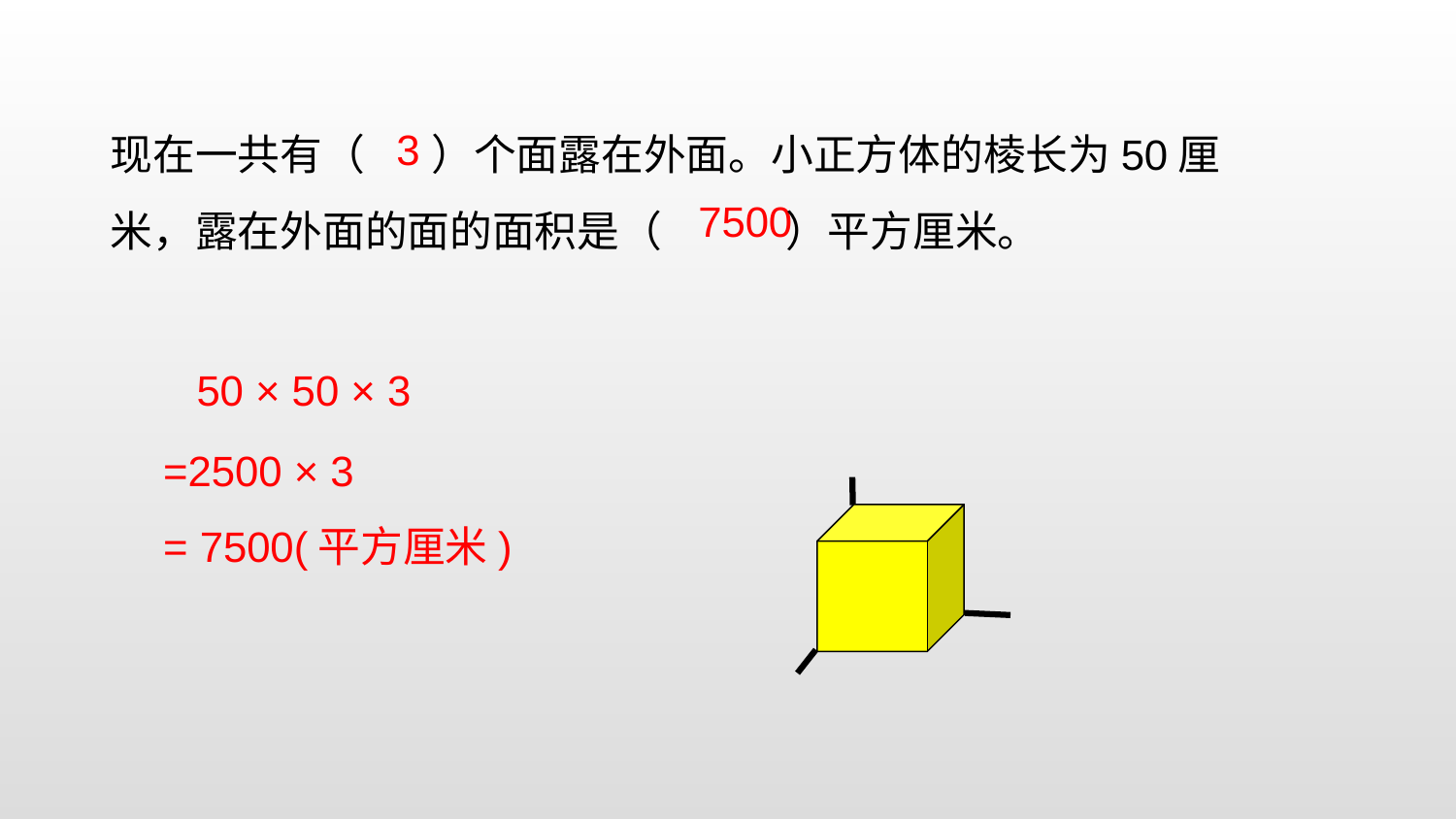

现在一共有（       ）个面露在外面。小正方体的棱长为50厘米，露在外面的面的面积是（             ）平方厘米。
3
7500
  50 × 50 × 3
=2500 × 3
= 7500(平方厘米)